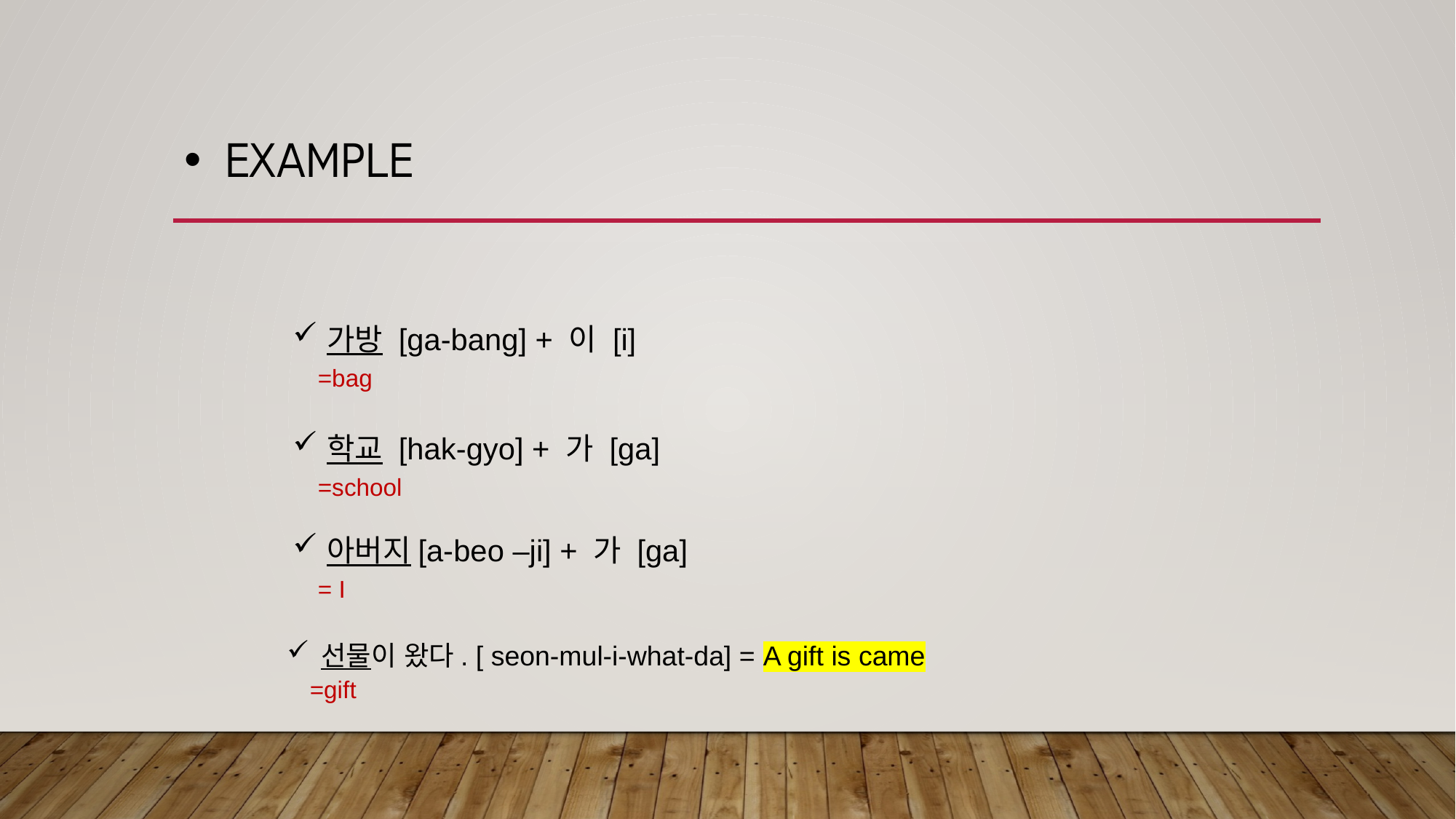

# Example
가방 [ga-bang] + 이 [i]
   =bag

학교 [hak-gyo] + 가 [ga]
   =school

아버지[a-beo –ji] + 가 [ga]
   = I
선물이 왔다. [ seon-mul-i-what-da] = A gift is came
   =gift